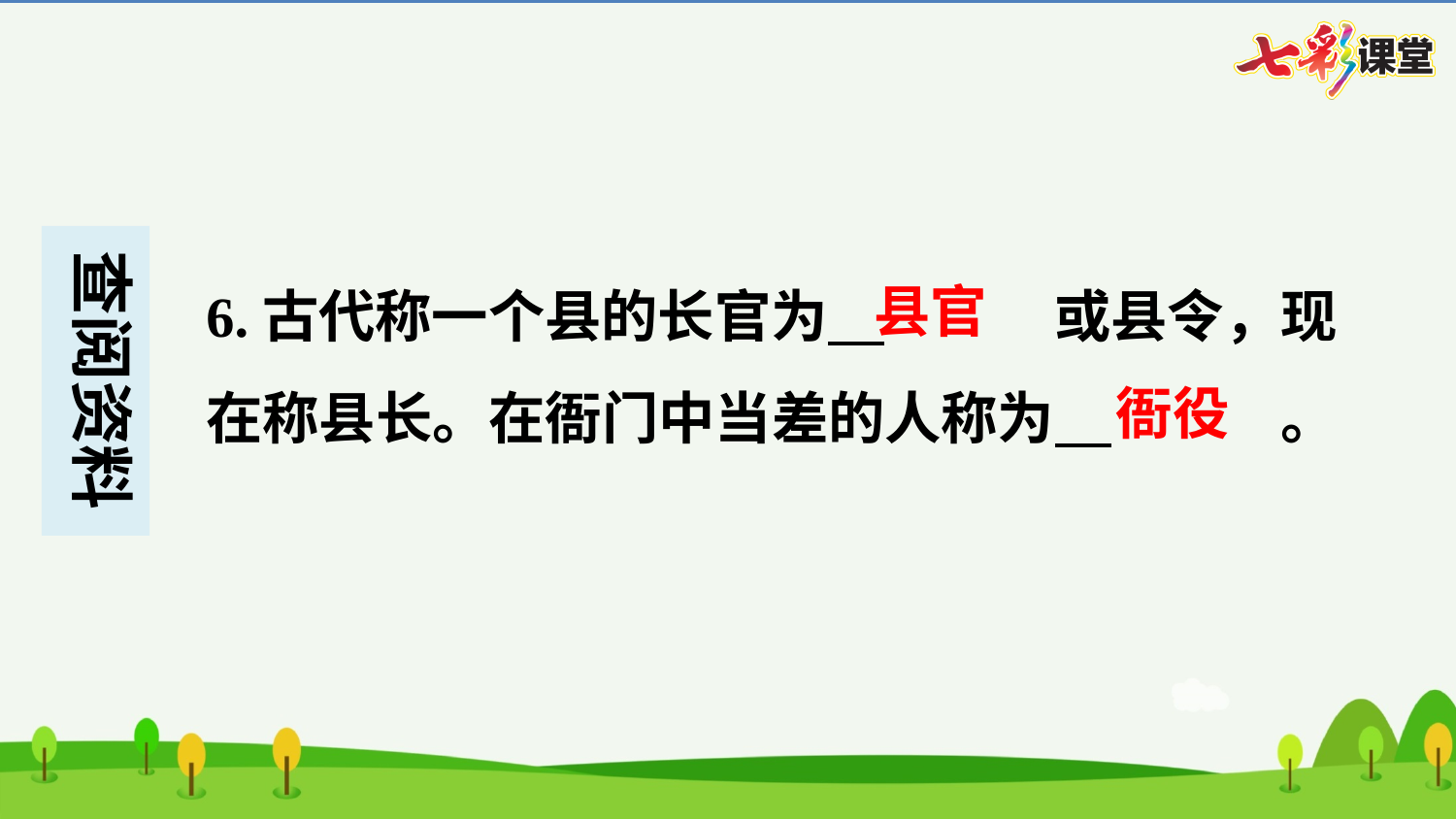

县官
6.古代称一个县的长官为 　县官　或县令，现在称县长。在衙门中当差的人称为 　衙役　。
衙役